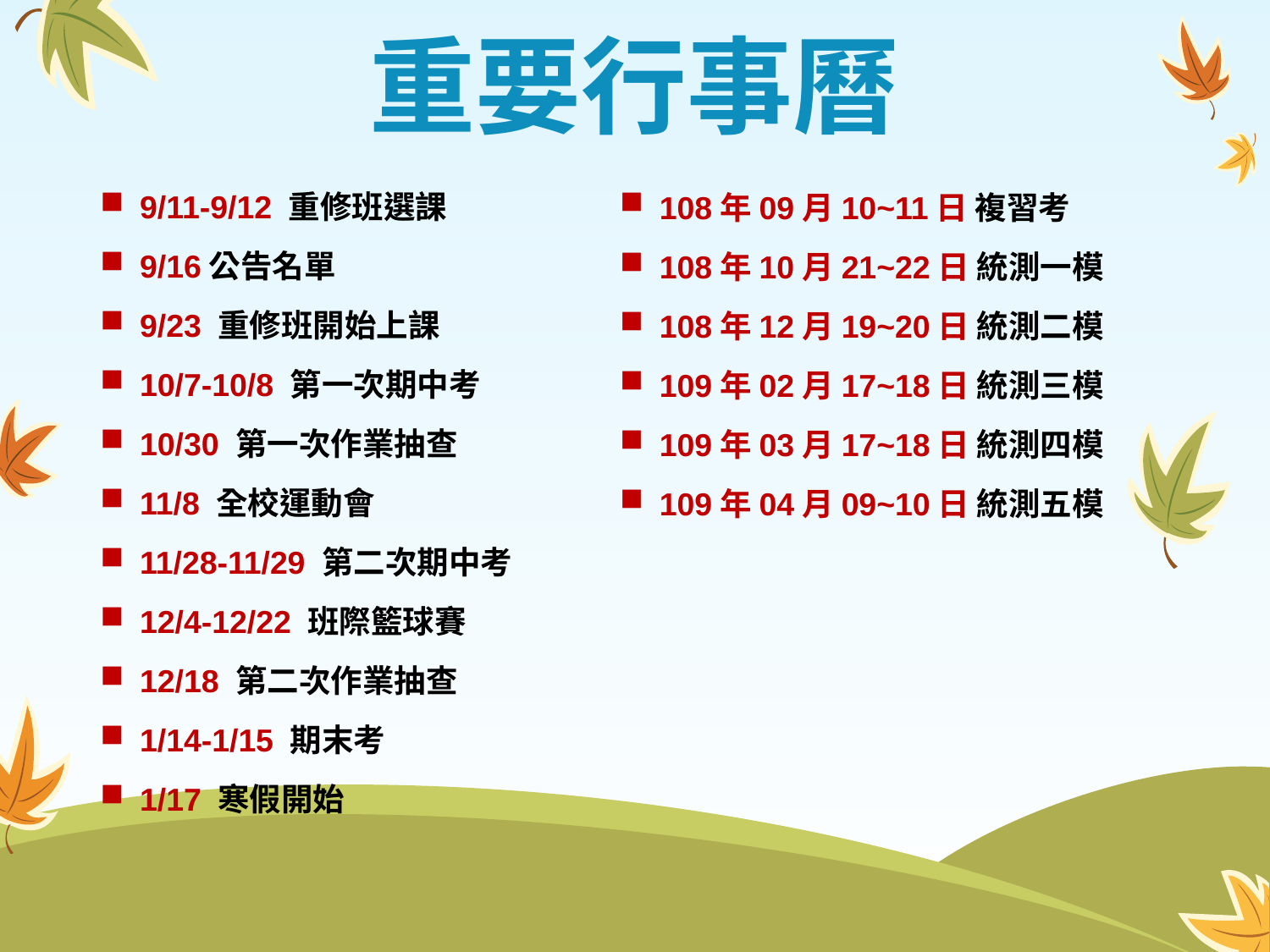

# 重要行事曆
9/11-9/12 重修班選課
9/16公告名單
9/23 重修班開始上課
10/7-10/8 第一次期中考
10/30 第一次作業抽查
11/8 全校運動會
11/28-11/29 第二次期中考
12/4-12/22 班際籃球賽
12/18 第二次作業抽查
1/14-1/15 期末考
1/17 寒假開始

108年09月10~11日 複習考
108年10月21~22日 統測一模
108年12月19~20日 統測二模
109年02月17~18日 統測三模
109年03月17~18日 統測四模
109年04月09~10日 統測五模